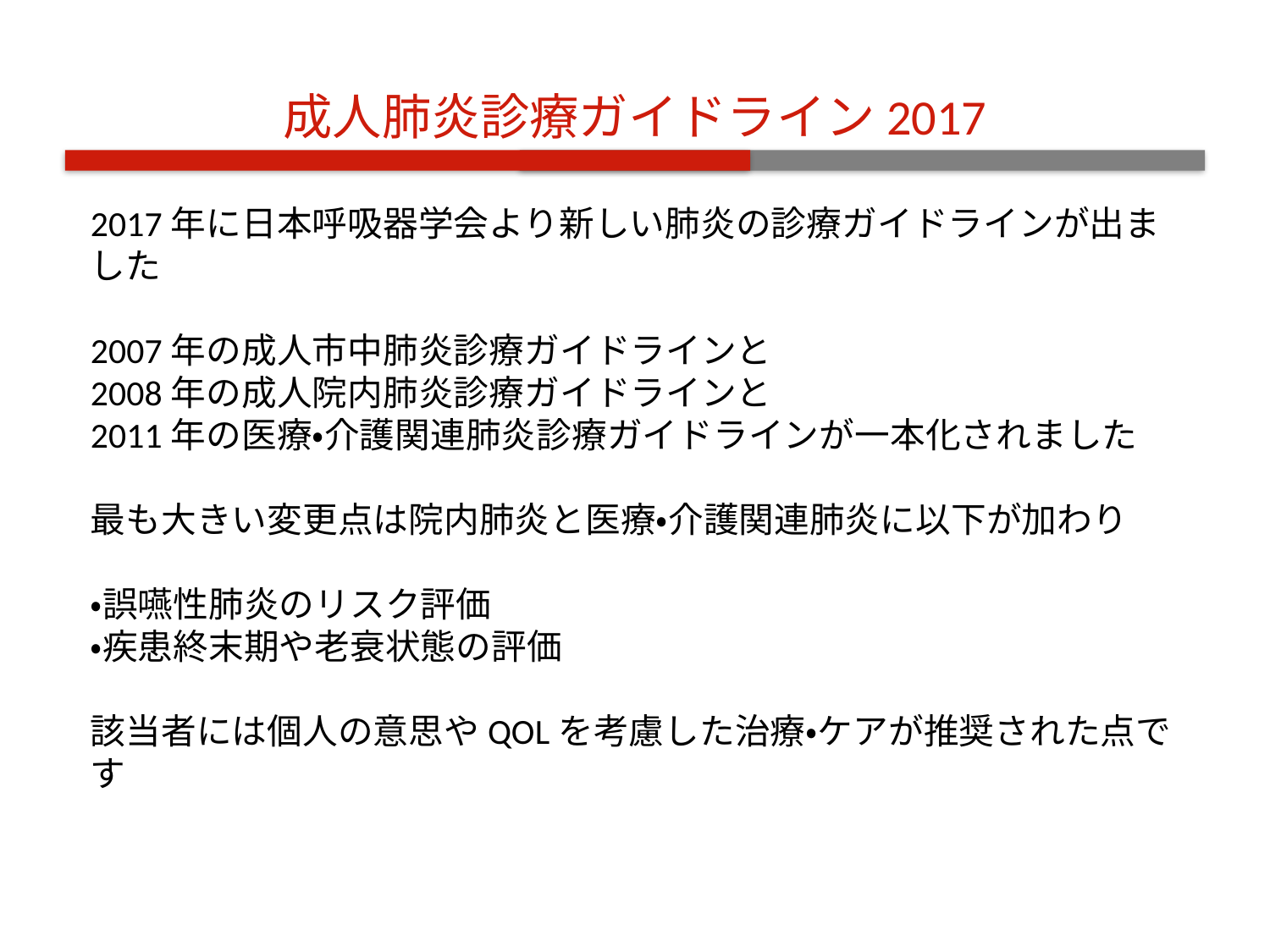

成人肺炎診療ガイドライン2017

2017年に日本呼吸器学会より新しい肺炎の診療ガイドラインが出ました

2007年の成人市中肺炎診療ガイドラインと
2008年の成人院内肺炎診療ガイドラインと
2011年の医療・介護関連肺炎診療ガイドラインが一本化されました

最も大きい変更点は院内肺炎と医療・介護関連肺炎に以下が加わり

・誤嚥性肺炎のリスク評価
・疾患終末期や老衰状態の評価

該当者には個人の意思やQOLを考慮した治療・ケアが推奨された点です